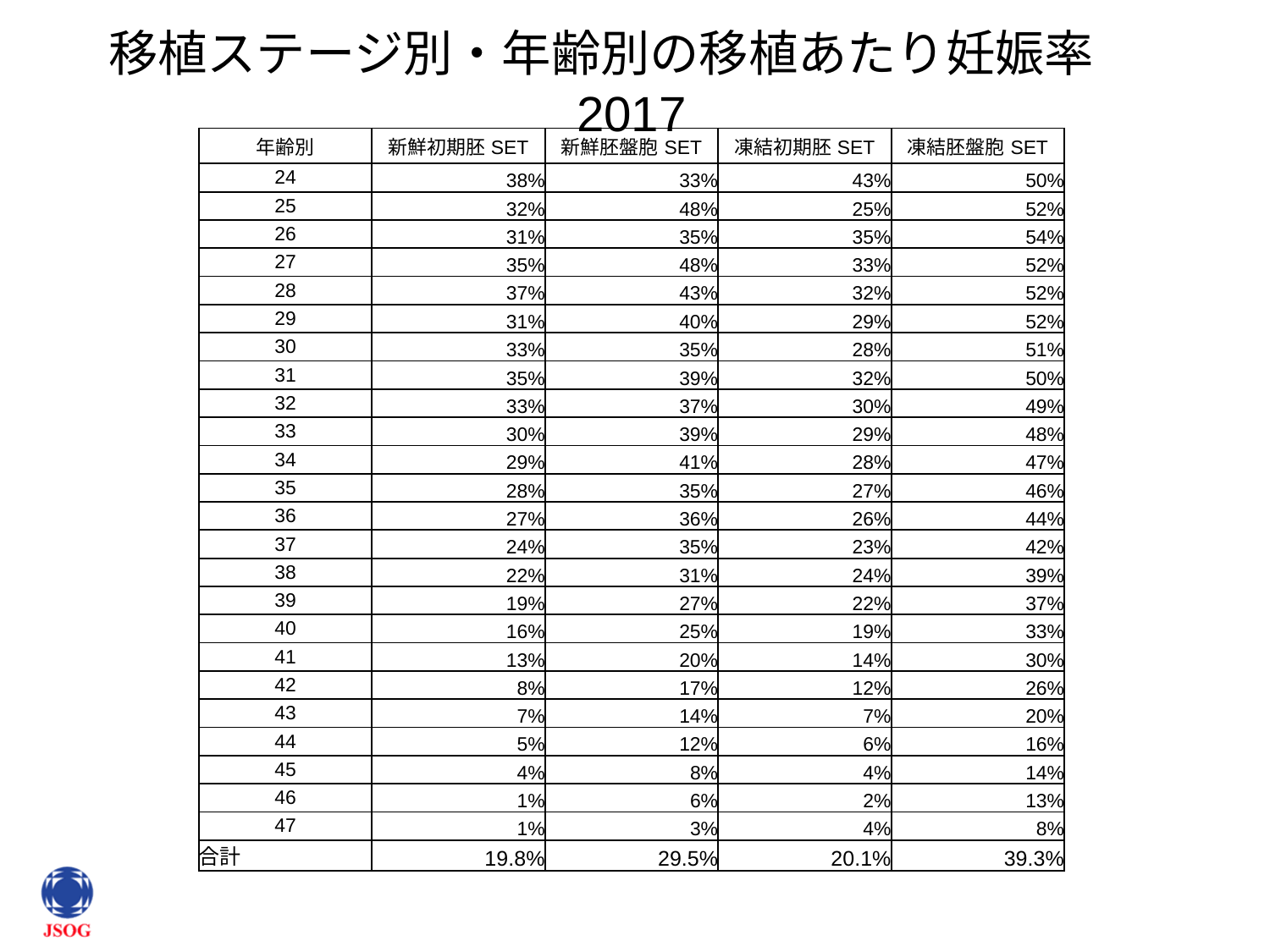

# 移植ステージ別・年齢別の移植あたり妊娠率　2017
| 年齢別 | 新鮮初期胚SET | 新鮮胚盤胞SET | 凍結初期胚SET | 凍結胚盤胞SET |
| --- | --- | --- | --- | --- |
| 24 | 38% | 33% | 43% | 50% |
| 25 | 32% | 48% | 25% | 52% |
| 26 | 31% | 35% | 35% | 54% |
| 27 | 35% | 48% | 33% | 52% |
| 28 | 37% | 43% | 32% | 52% |
| 29 | 31% | 40% | 29% | 52% |
| 30 | 33% | 35% | 28% | 51% |
| 31 | 35% | 39% | 32% | 50% |
| 32 | 33% | 37% | 30% | 49% |
| 33 | 30% | 39% | 29% | 48% |
| 34 | 29% | 41% | 28% | 47% |
| 35 | 28% | 35% | 27% | 46% |
| 36 | 27% | 36% | 26% | 44% |
| 37 | 24% | 35% | 23% | 42% |
| 38 | 22% | 31% | 24% | 39% |
| 39 | 19% | 27% | 22% | 37% |
| 40 | 16% | 25% | 19% | 33% |
| 41 | 13% | 20% | 14% | 30% |
| 42 | 8% | 17% | 12% | 26% |
| 43 | 7% | 14% | 7% | 20% |
| 44 | 5% | 12% | 6% | 16% |
| 45 | 4% | 8% | 4% | 14% |
| 46 | 1% | 6% | 2% | 13% |
| 47 | 1% | 3% | 4% | 8% |
| 合計 | 19.8% | 29.5% | 20.1% | 39.3% |